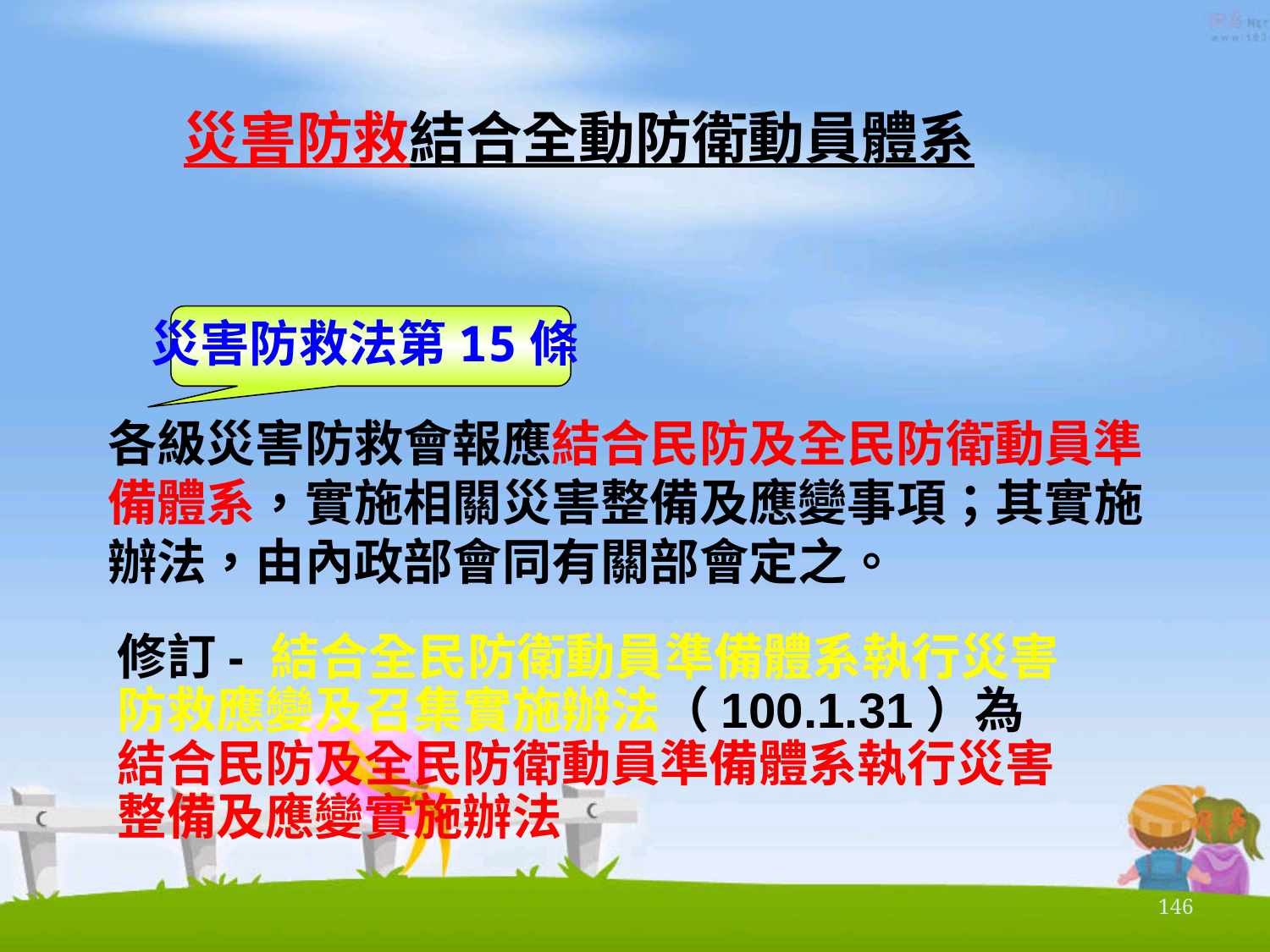

災害防救結合全動防衛動員體系
災害防救法第15條

各級災害防救會報應結合民防及全民防衛動員準備體系，實施相關災害整備及應變事項；其實施辦法，由內政部會同有關部會定之。
修訂- 結合全民防衛動員準備體系執行災害防救應變及召集實施辦法（100.1.31）為
結合民防及全民防衛動員準備體系執行災害整備及應變實施辦法
146